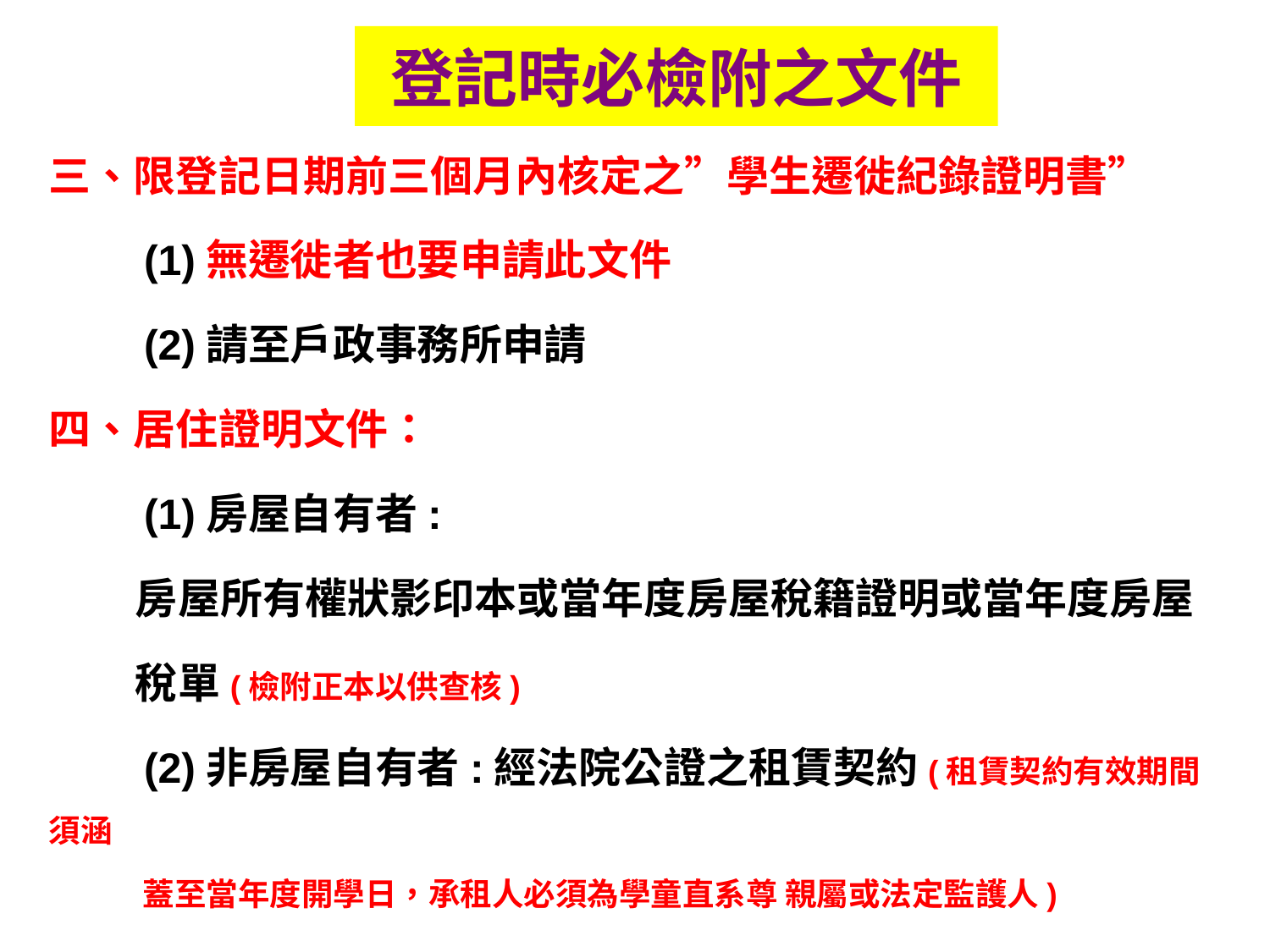

# 登記時必檢附之文件
三、限登記日期前三個月內核定之”學生遷徙紀錄證明書”
        (1)無遷徙者也要申請此文件
        (2)請至戶政事務所申請
四、居住證明文件：
        (1)房屋自有者:
        房屋所有權狀影印本或當年度房屋稅籍證明或當年度房屋
        稅單(檢附正本以供查核)
        (2)非房屋自有者:經法院公證之租賃契約(租賃契約有效期間須涵
            蓋至當年度開學日，承租人必須為學童直系尊 親屬或法定監護人)